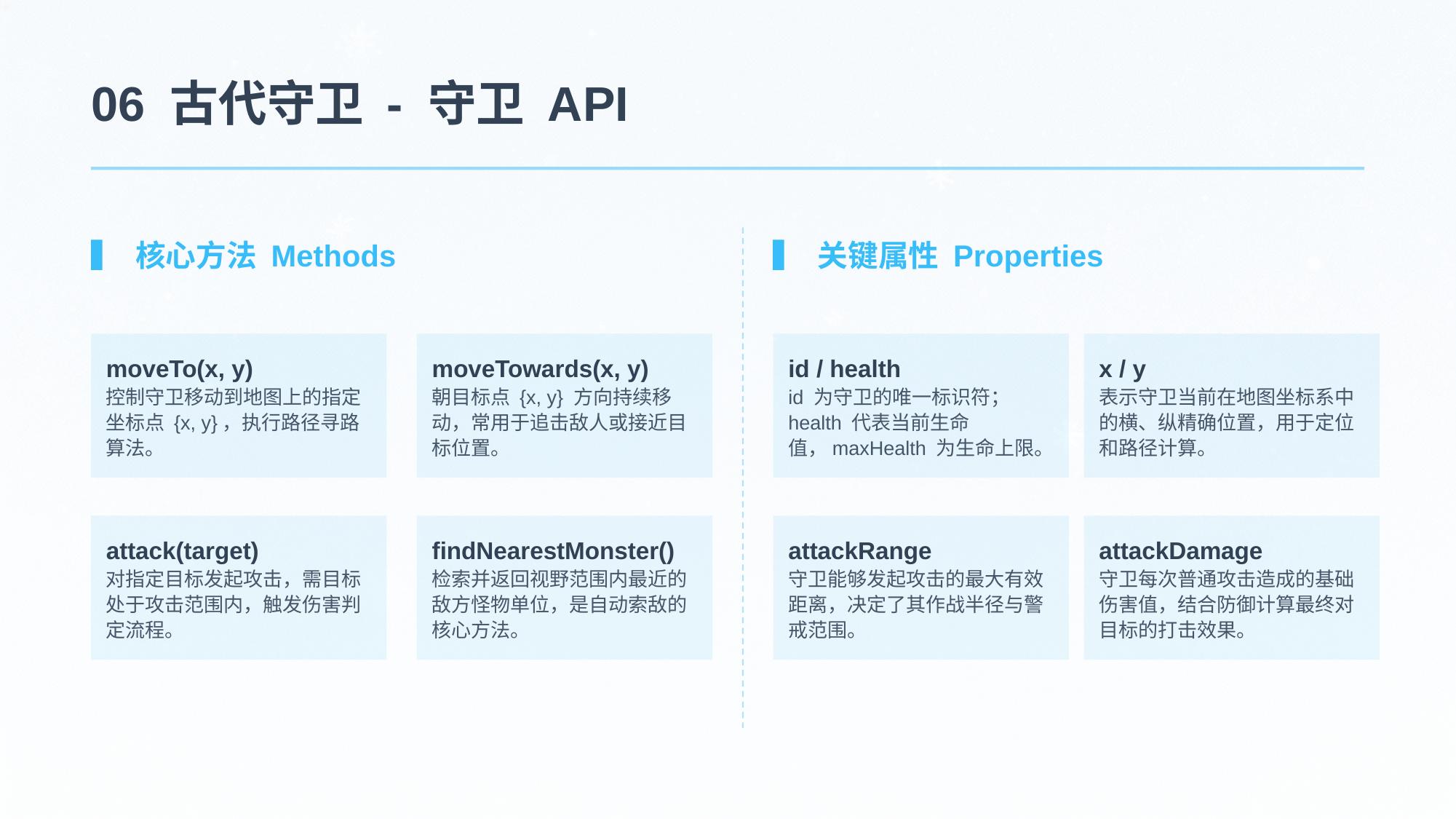

06 古代守卫 - 守卫 API

▍ 核心方法 Methods
▍ 关键属性 Properties

moveTo(x, y)
控制守卫移动到地图上的指定坐标点 {x, y}，执行路径寻路算法。
moveTowards(x, y)
朝目标点 {x, y} 方向持续移动，常用于追击敌人或接近目标位置。
id / health
id 为守卫的唯一标识符；health 代表当前生命值，maxHealth 为生命上限。
x / y
表示守卫当前在地图坐标系中的横、纵精确位置，用于定位和路径计算。

attack(target)
对指定目标发起攻击，需目标处于攻击范围内，触发伤害判定流程。
findNearestMonster()
检索并返回视野范围内最近的敌方怪物单位，是自动索敌的核心方法。
attackRange
守卫能够发起攻击的最大有效距离，决定了其作战半径与警戒范围。
attackDamage
守卫每次普通攻击造成的基础伤害值，结合防御计算最终对目标的打击效果。